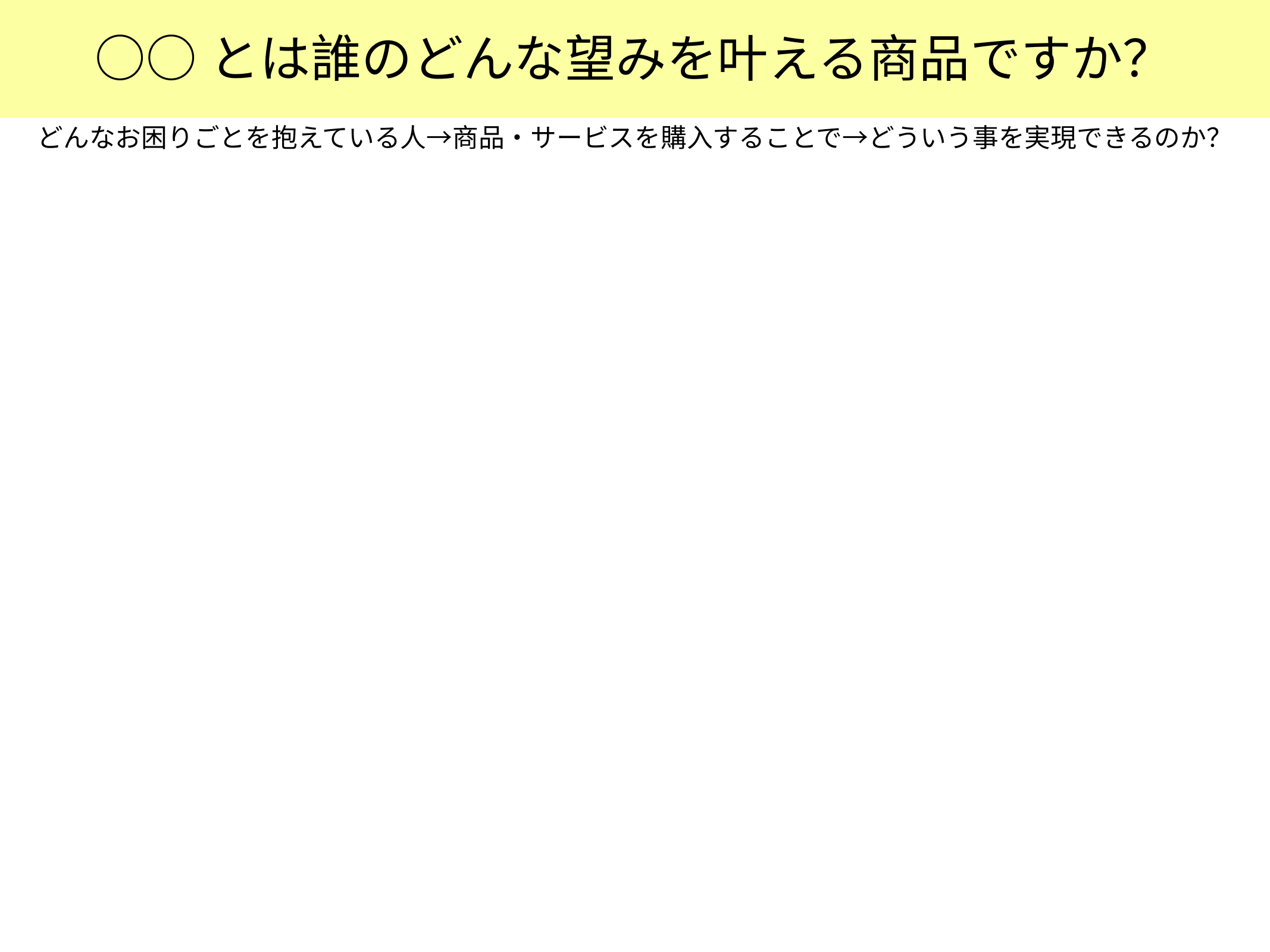

○○とは誰のどんな望みを叶える商品ですか？

どんなお困りごとを抱えている人→商品・サービスを購入することで→どういう事を実現できるのか？